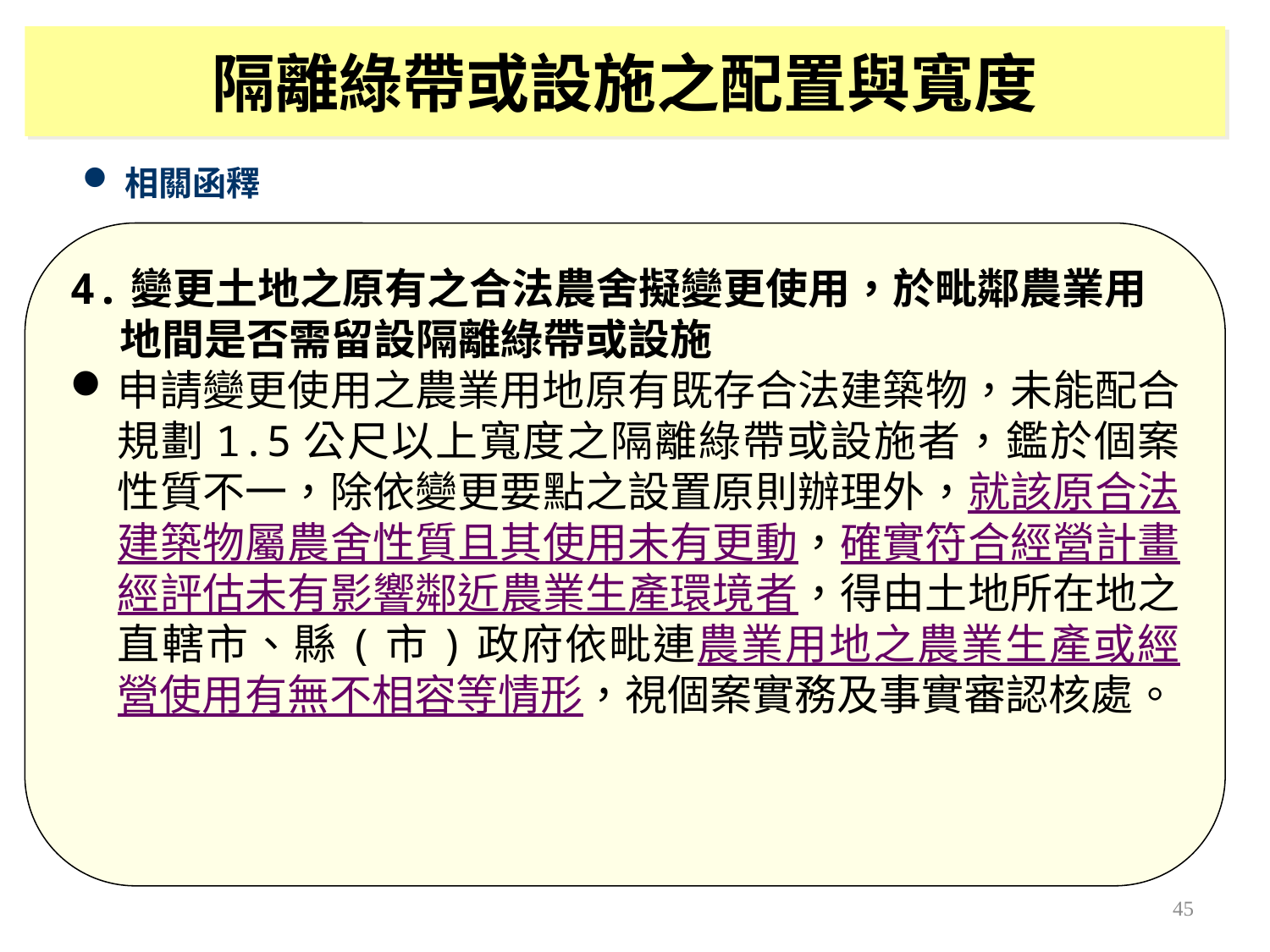

隔離綠帶或設施之配置與寬度

相關函釋
4.變更土地之原有之合法農舍擬變更使用，於毗鄰農業用地間是否需留設隔離綠帶或設施
申請變更使用之農業用地原有既存合法建築物，未能配合規劃1.5公尺以上寬度之隔離綠帶或設施者，鑑於個案性質不一，除依變更要點之設置原則辦理外，就該原合法建築物屬農舍性質且其使用未有更動，確實符合經營計畫經評估未有影響鄰近農業生產環境者，得由土地所在地之直轄市、縣(市)政府依毗連農業用地之農業生產或經營使用有無不相容等情形，視個案實務及事實審認核處。

45